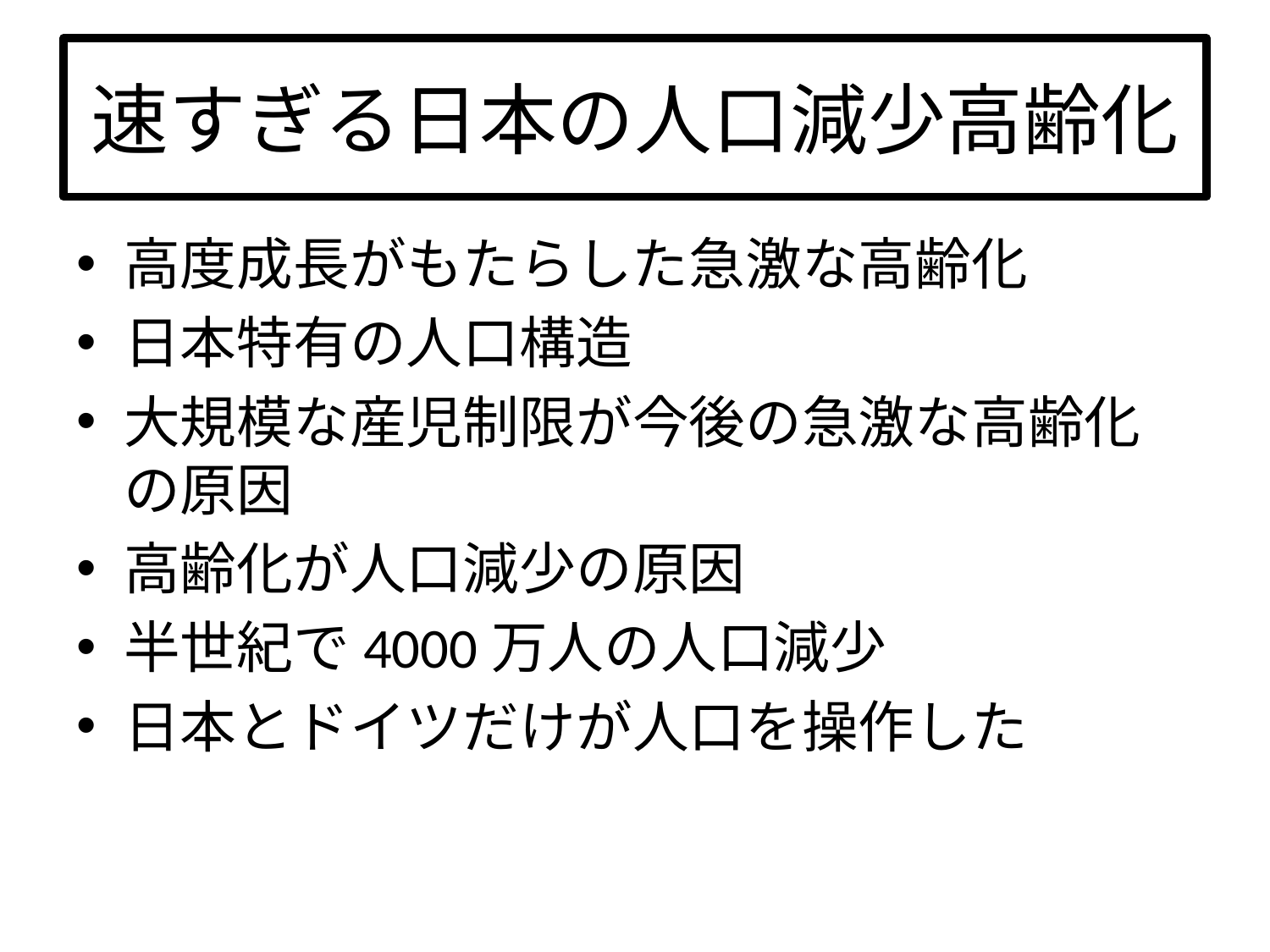

# 速すぎる日本の人口減少高齢化
高度成長がもたらした急激な高齢化
日本特有の人口構造
大規模な産児制限が今後の急激な高齢化の原因
高齢化が人口減少の原因
半世紀で4000万人の人口減少
日本とドイツだけが人口を操作した